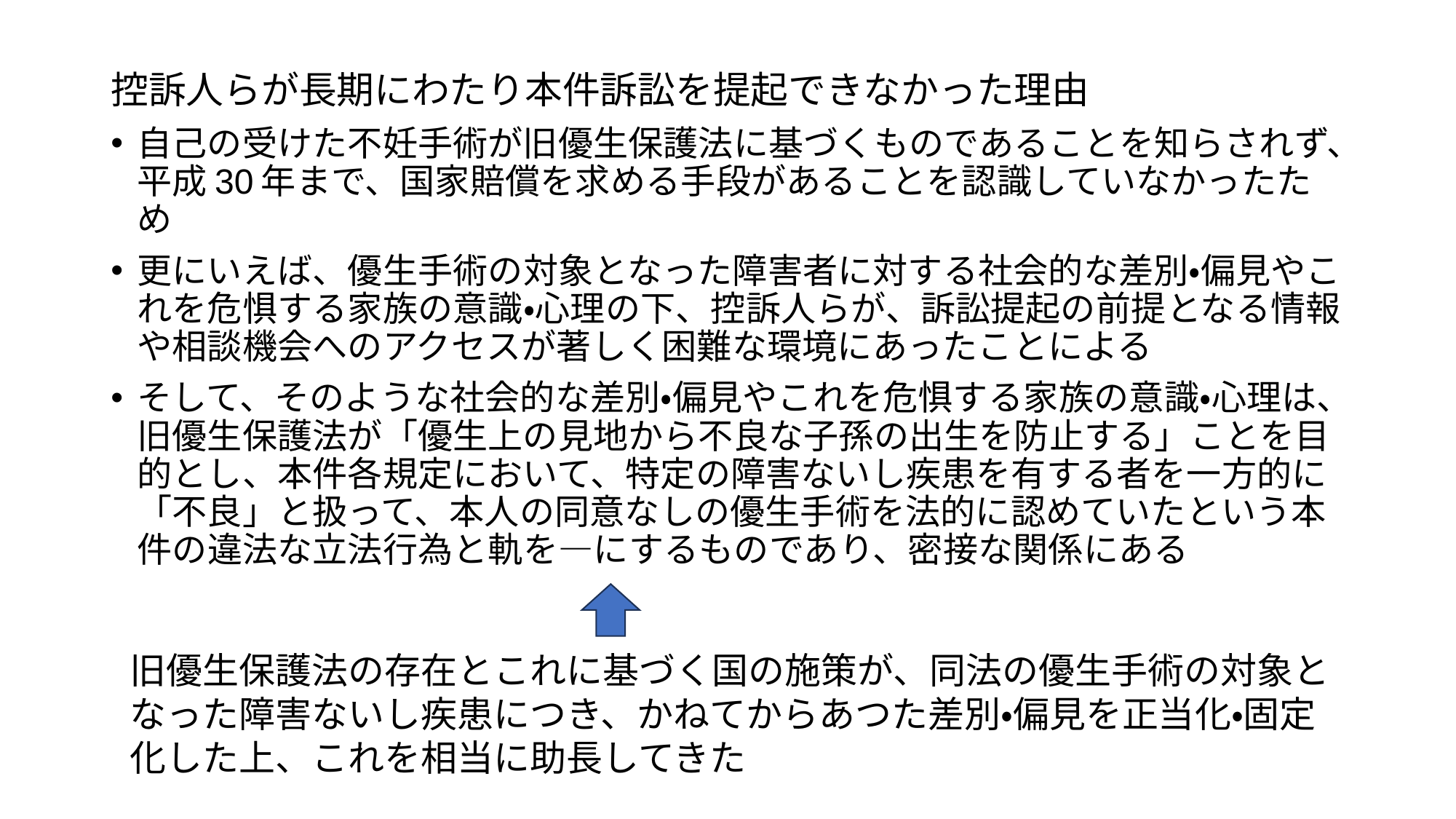

控訴人らが長期にわたり本件訴訟を提起できなかった理由
自己の受けた不妊手術が旧優生保護法に基づくものであることを知らされず、平成30年まで、国家賠償を求める手段があることを認識していなかったため
更にいえば、優生手術の対象となった障害者に対する社会的な差別・偏見やこれを危惧する家族の意識・心理の下、控訴人らが、訴訟提起の前提となる情報や相談機会へのアクセスが著しく困難な環境にあったことによる
そして、そのような社会的な差別・偏見やこれを危惧する家族の意識・心理は、旧優生保護法が「優生上の見地から不良な子孫の出生を防止する」ことを目的とし、本件各規定において、特定の障害ないし疾患を有する者を一方的に「不良」と扱って、本人の同意なしの優生手術を法的に認めていたという本件の違法な立法行為と軌を―にするものであり、密接な関係にある

旧優生保護法の存在とこれに基づく国の施策が、同法の優生手術の対象となった障害ないし疾患につき、かねてからあつた差別・偏見を正当化・固定化した上、これを相当に助長してきた